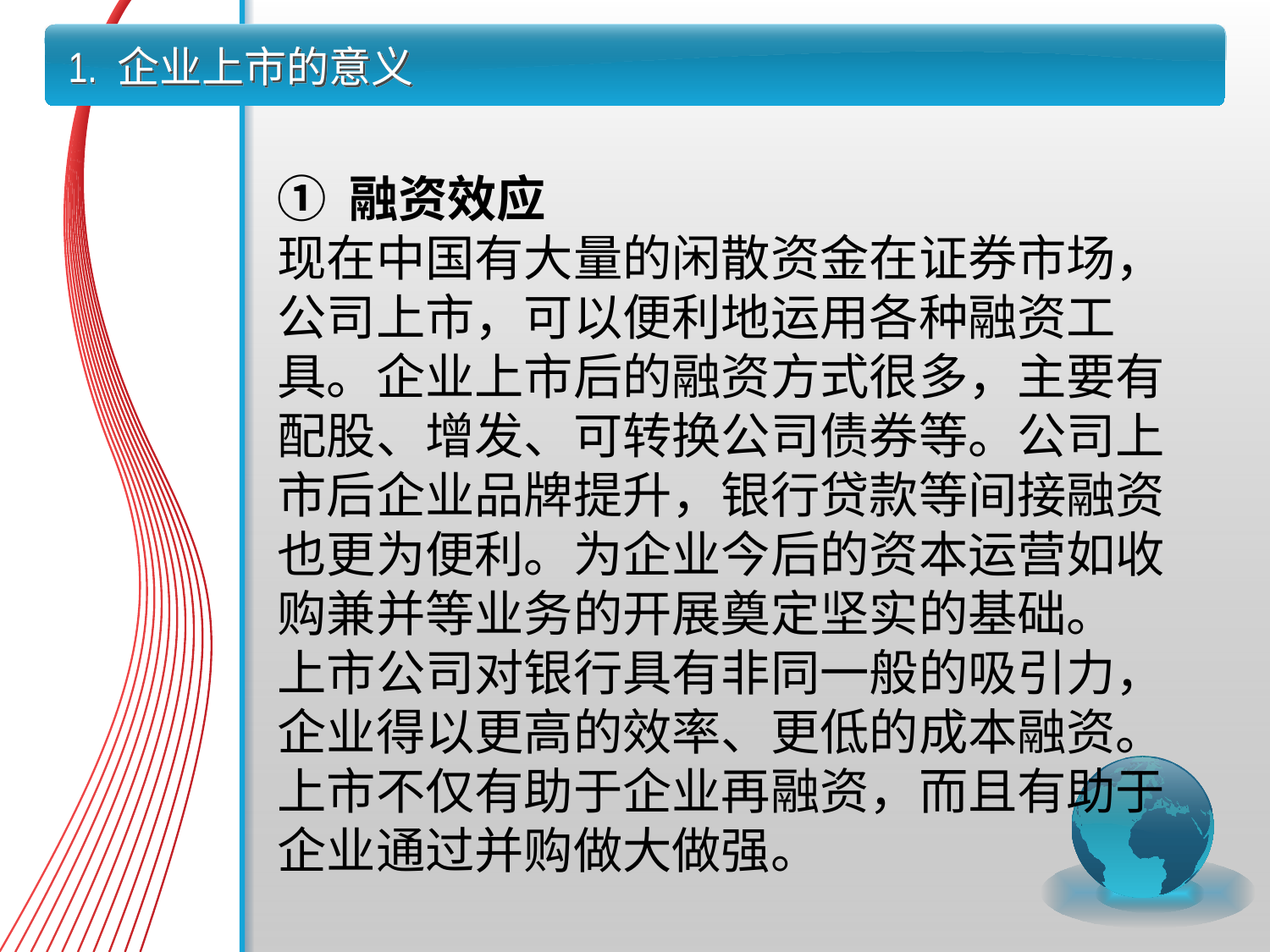

# 1. 企业上市的意义
融资效应
现在中国有大量的闲散资金在证券市场，公司上市，可以便利地运用各种融资工具。企业上市后的融资方式很多，主要有配股、增发、可转换公司债券等。公司上市后企业品牌提升，银行贷款等间接融资也更为便利。为企业今后的资本运营如收购兼并等业务的开展奠定坚实的基础。
上市公司对银行具有非同一般的吸引力，企业得以更高的效率、更低的成本融资。上市不仅有助于企业再融资，而且有助于企业通过并购做大做强。